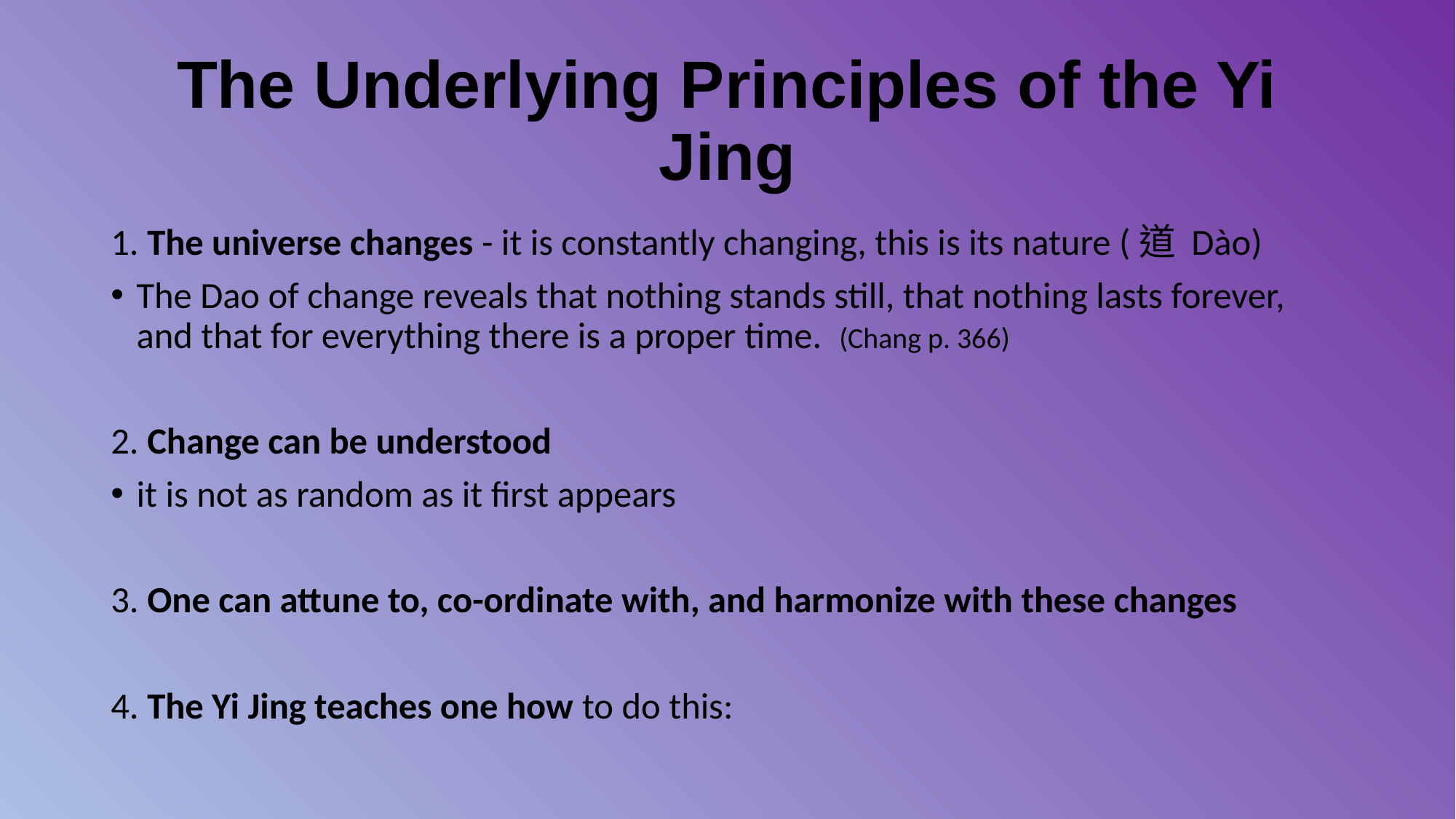

# The Underlying Principles of the Yi Jing
1. The universe changes - it is constantly changing, this is its nature (道 Dào)
The Dao of change reveals that nothing stands still, that nothing lasts forever, and that for everything there is a proper time.  (Chang p. 366)

2. Change can be understood
it is not as random as it first appears

3. One can attune to, co-ordinate with, and harmonize with these changes

4. The Yi Jing teaches one how to do this: